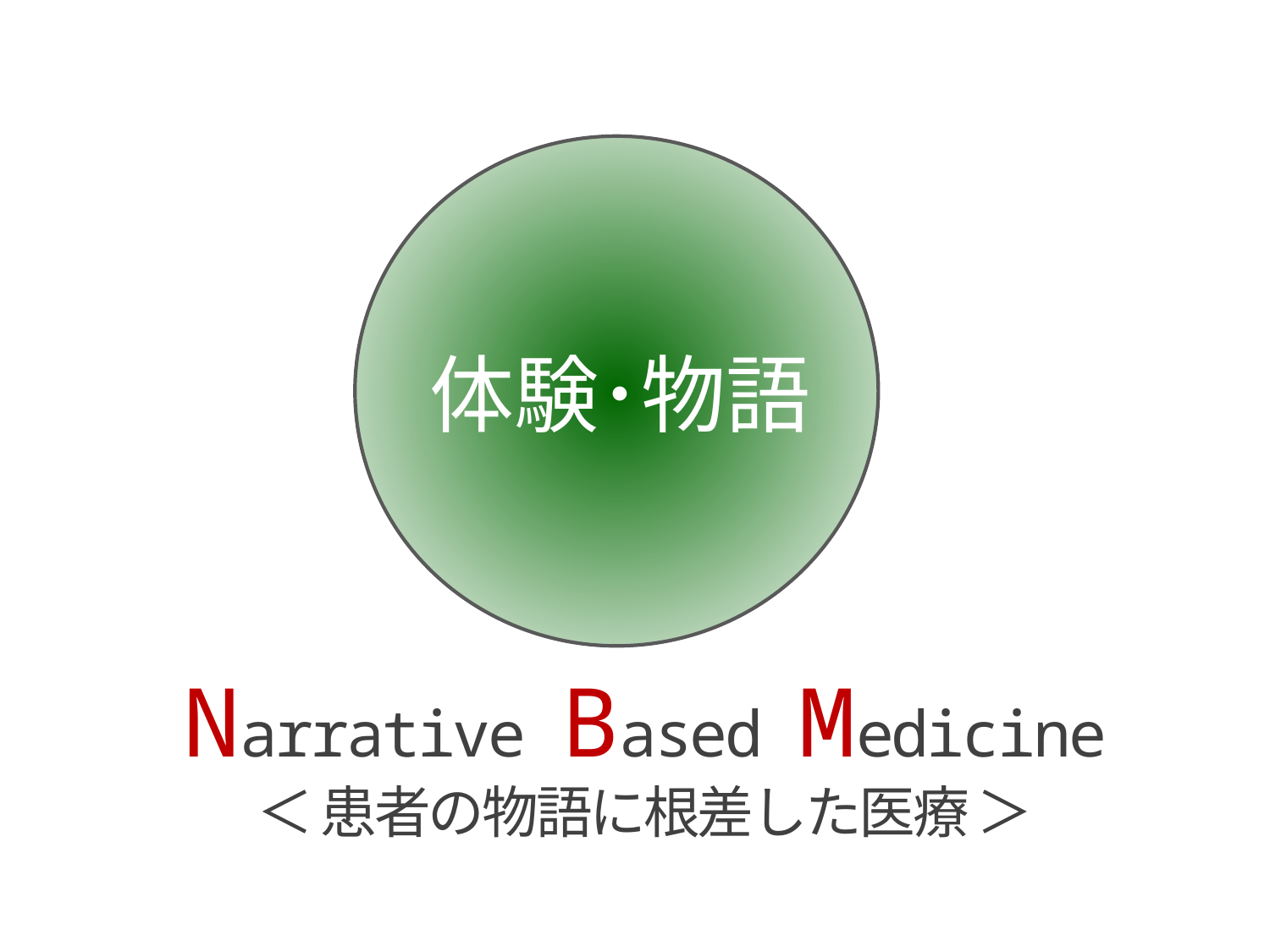

体験･物語
Narrative Based Medicine
＜ 患者の物語に根差した医療 ＞